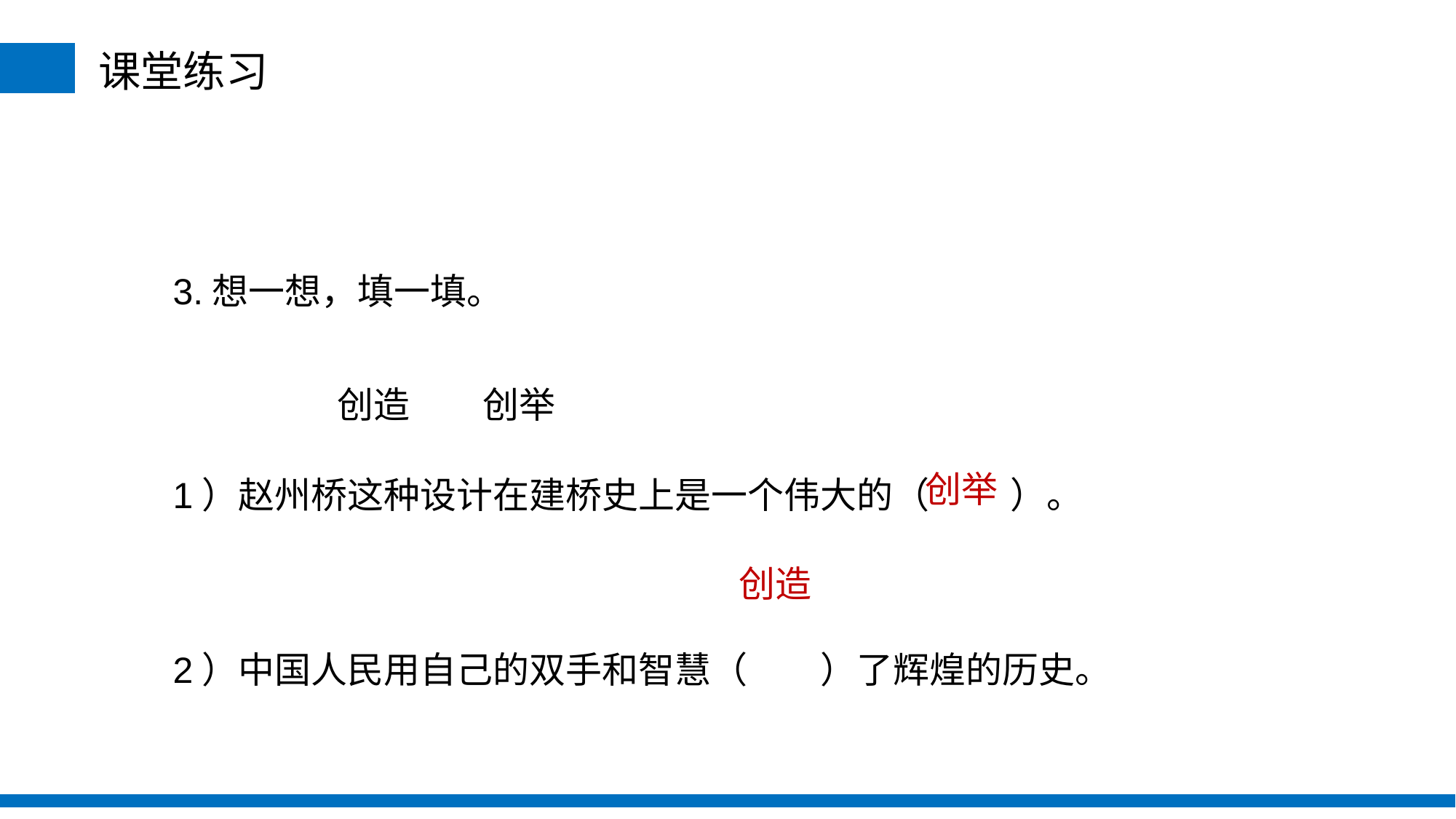

课堂练习
3.想一想，填一填。
              创造    创举
1）赵州桥这种设计在建桥史上是一个伟大的（     ）。
2）中国人民用自己的双手和智慧（    ）了辉煌的历史。
创举
创造